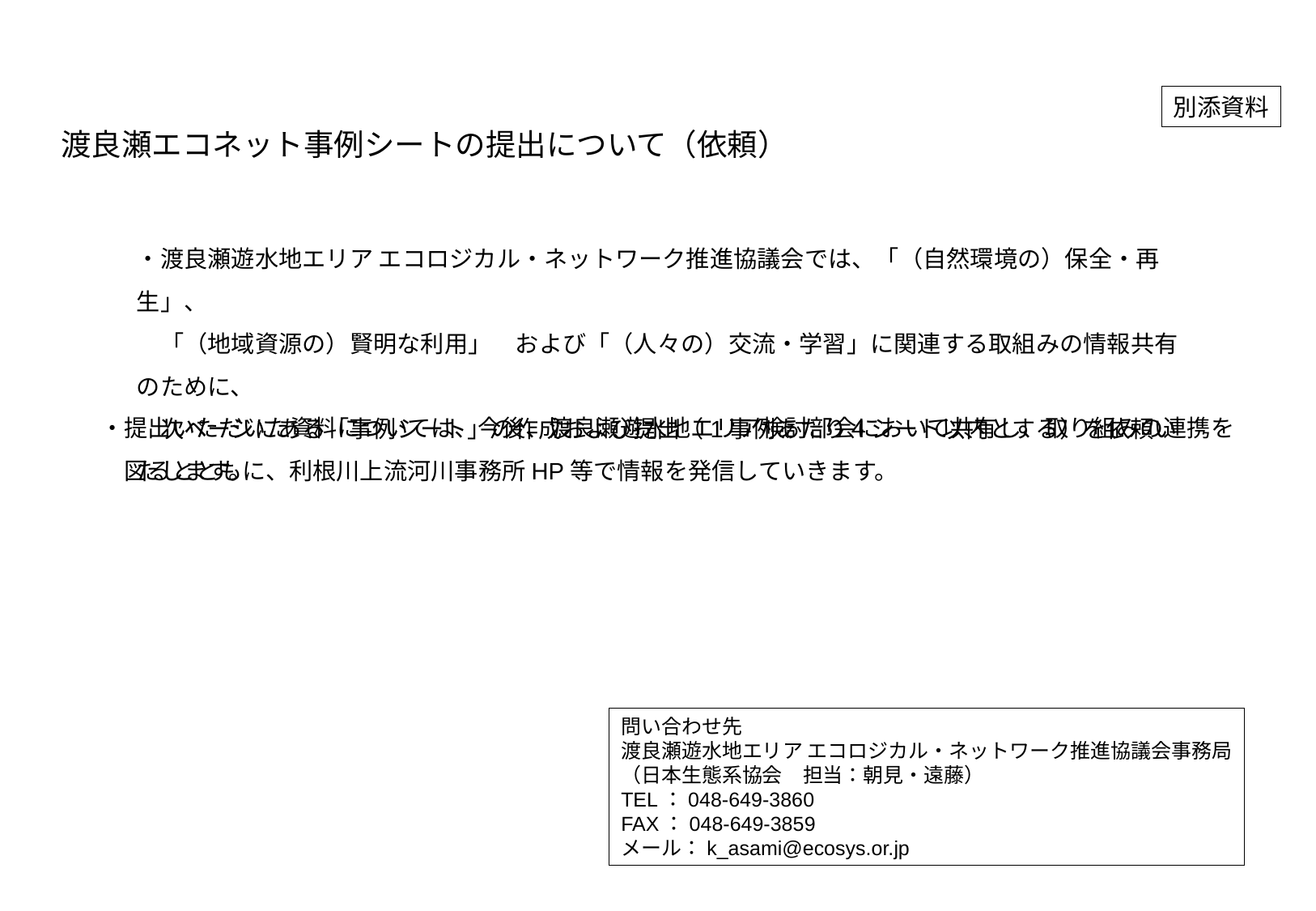

別添資料
渡良瀬エコネット事例シートの提出について（依頼）
・渡良瀬遊水地エリア エコロジカル・ネットワーク推進協議会では、「（自然環境の）保全・再生」、
　「（地域資源の）賢明な利用」　および「（人々の）交流・学習」に関連する取組みの情報共有のために、
　次ページにある「事例シート」の作成および提出（1事例あたり４シート以内とする）を依頼いたします。
・提出いただいた資料については、今後、渡良瀬遊水地エリア検討部会において共有し、取り組みの連携を
　図るとともに、利根川上流河川事務所HP等で情報を発信していきます。

問い合わせ先
渡良瀬遊水地エリア エコロジカル・ネットワーク推進協議会事務局
（日本生態系協会　担当：朝見・遠藤）
TEL：048-649-3860
FAX：048-649-3859
メール：k_asami@ecosys.or.jp